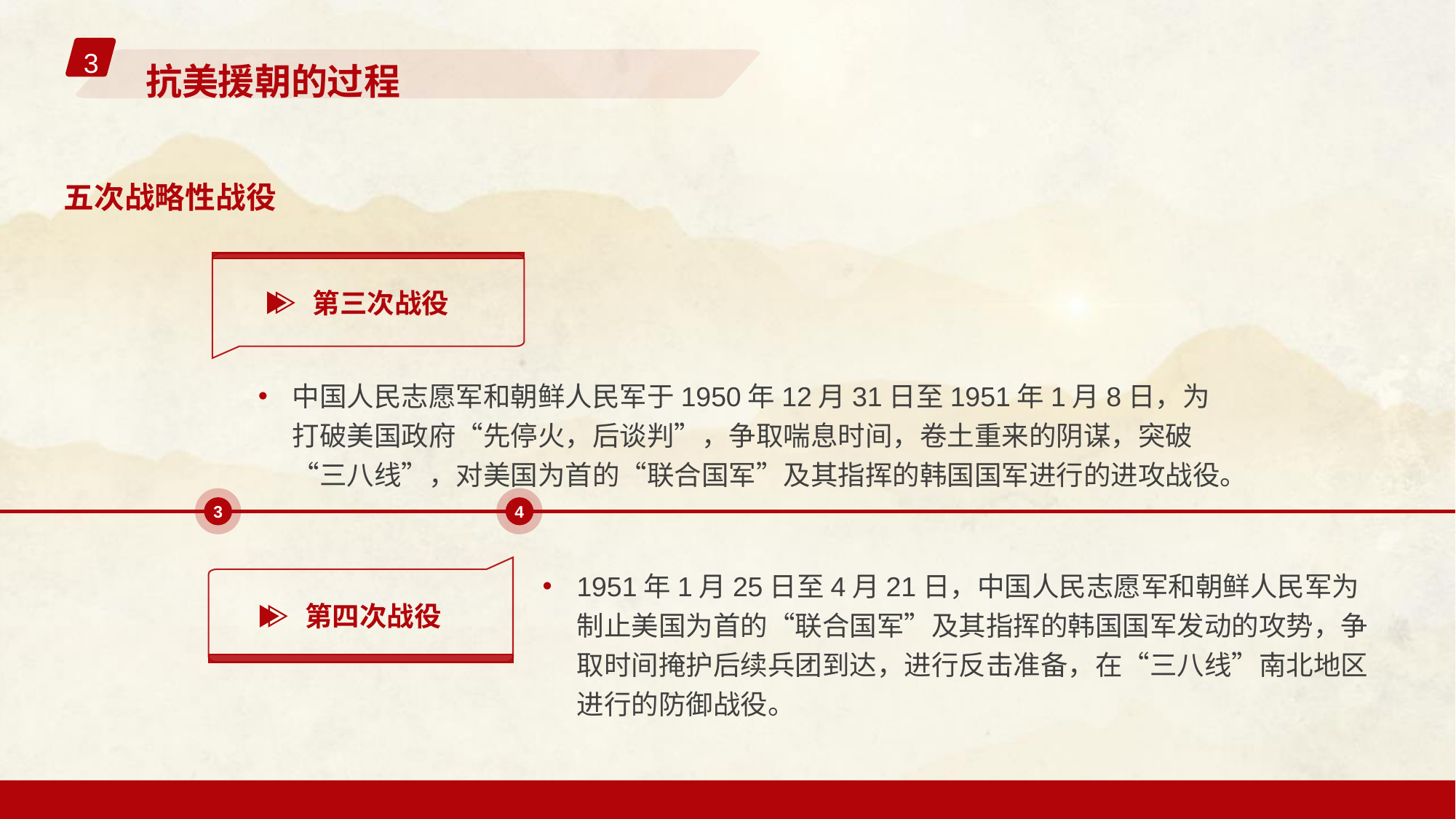

3

抗美援朝的过程

五次战略性战役

第三次战役

中国人民志愿军和朝鲜人民军于1950年12月31日至1951年1月8日，为打破美国政府“先停火，后谈判”，争取喘息时间，卷土重来的阴谋，突破“三八线”，对美国为首的“联合国军”及其指挥的韩国国军进行的进攻战役。

3

4

第四次战役

1951年1月25日至4月21日，中国人民志愿军和朝鲜人民军为制止美国为首的“联合国军”及其指挥的韩国国军发动的攻势，争取时间掩护后续兵团到达，进行反击准备，在“三八线”南北地区进行的防御战役。